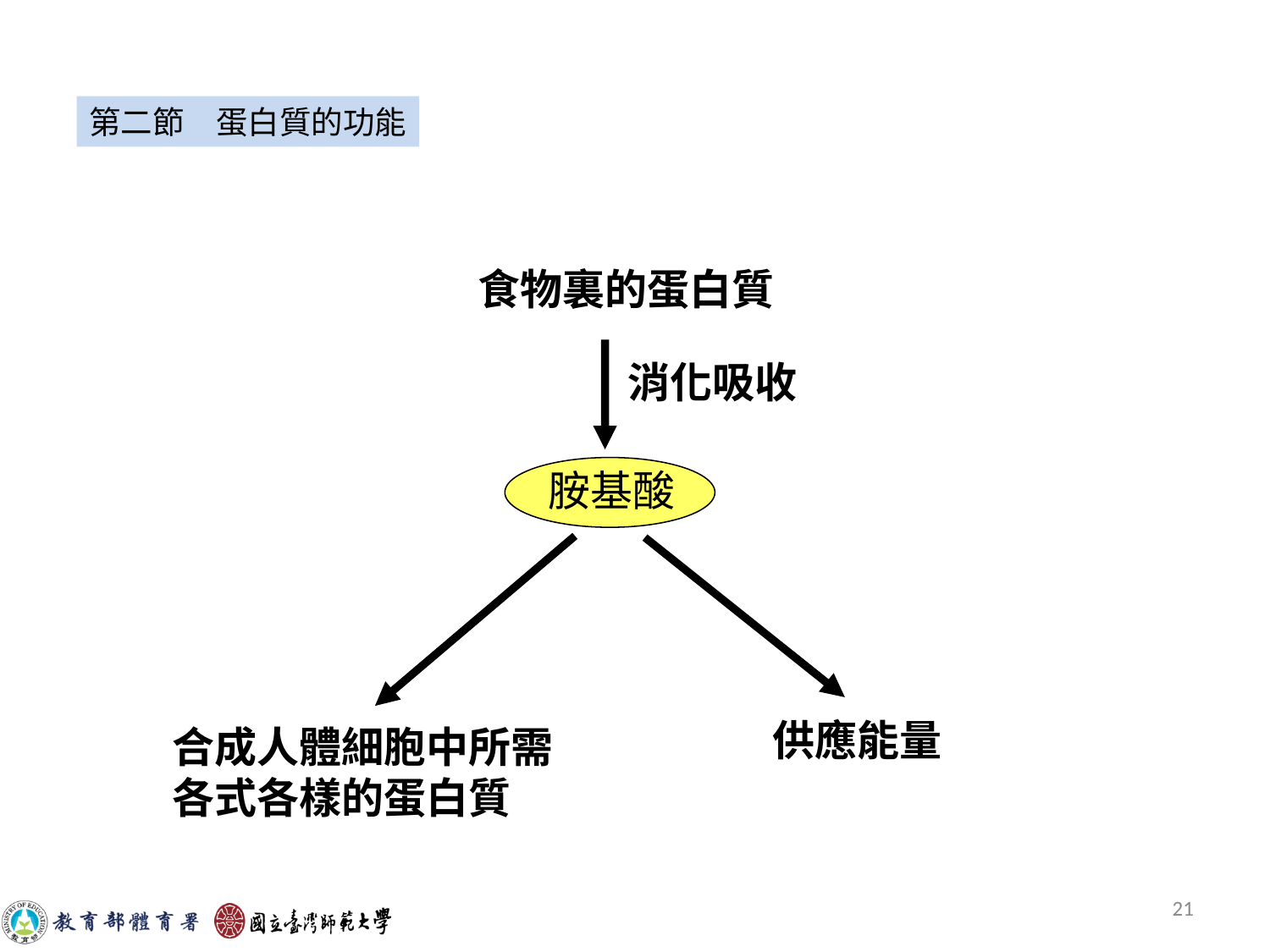

#
第二節　蛋白質的功能
食物裏的蛋白質

消化吸收

胺基酸

供應能量
合成人體細胞中所需各式各樣的蛋白質
21